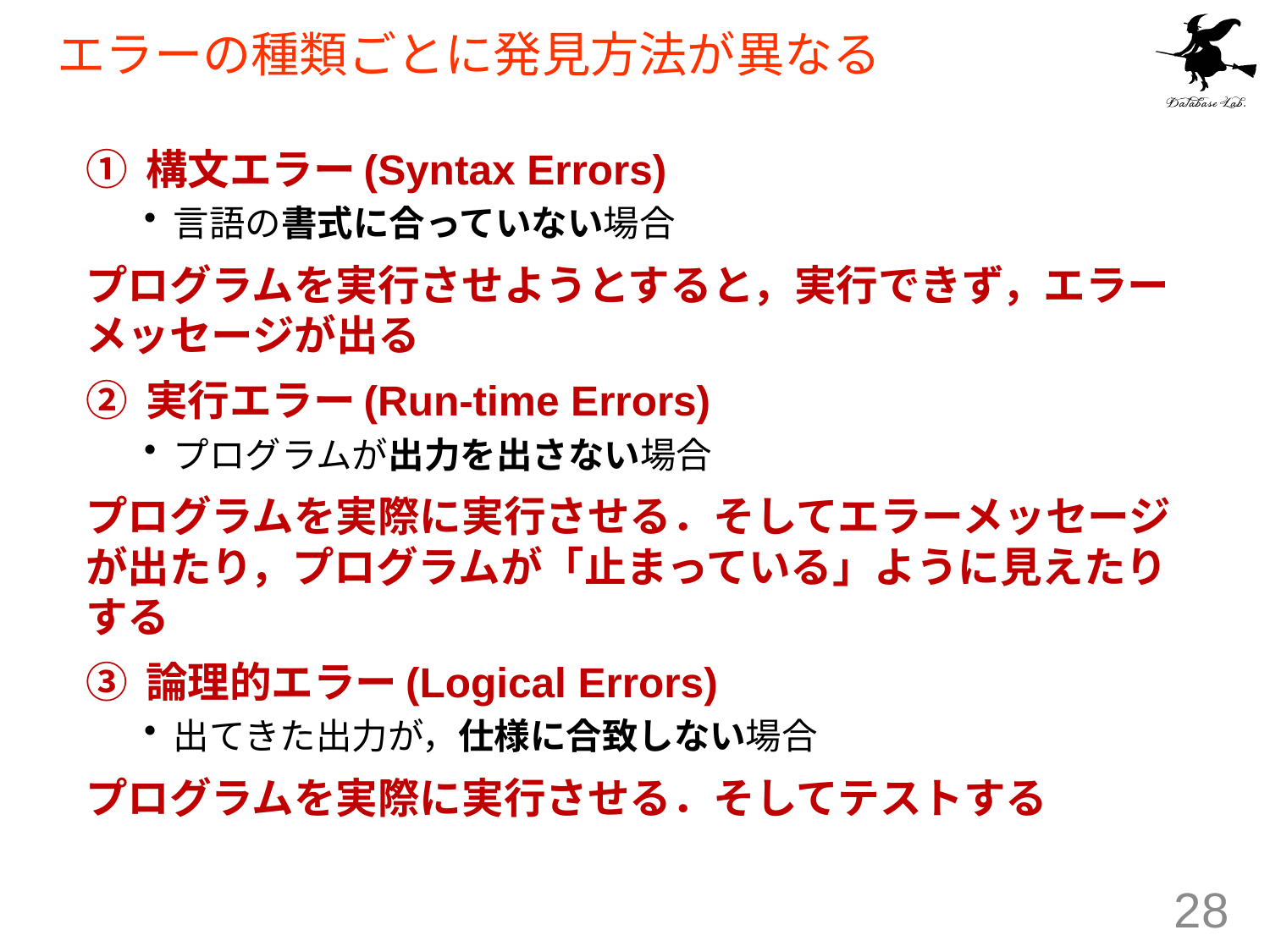

# エラーの種類ごとに発見方法が異なる
① 構文エラー(Syntax Errors)
言語の書式に合っていない場合
プログラムを実行させようとすると，実行できず，エラーメッセージが出る
② 実行エラー(Run-time Errors)
プログラムが出力を出さない場合
プログラムを実際に実行させる．そしてエラーメッセージが出たり，プログラムが「止まっている」ように見えたりする
③ 論理的エラー(Logical Errors)
出てきた出力が，仕様に合致しない場合
プログラムを実際に実行させる．そしてテストする

28